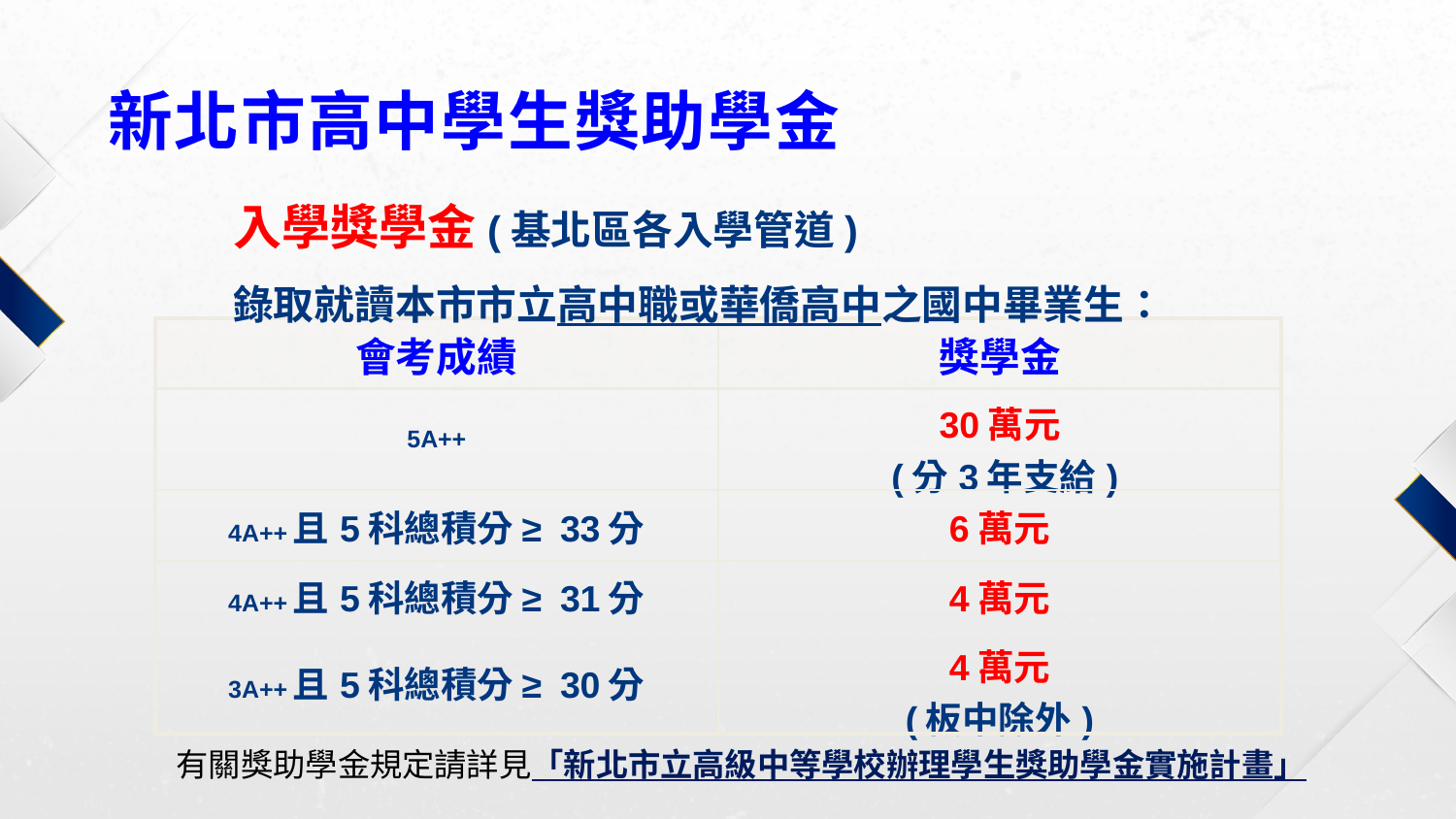

新北市高中學生獎助學金
入學獎學金(基北區各入學管道)
錄取就讀本市市立高中職或華僑高中之國中畢業生：
| 會考成績 | 獎學金 |
| --- | --- |
| 5A++ | 30萬元 (分3年支給) |
| 4A++且5科總積分 ≥ 33分 | 6萬元 |
| 4A++且5科總積分 ≥ 31分 | 4萬元 |
| 3A++且5科總積分 ≥ 30分 | 4萬元 (板中除外) |
有關獎助學金規定請詳見「新北市立高級中等學校辦理學生獎助學金實施計畫」